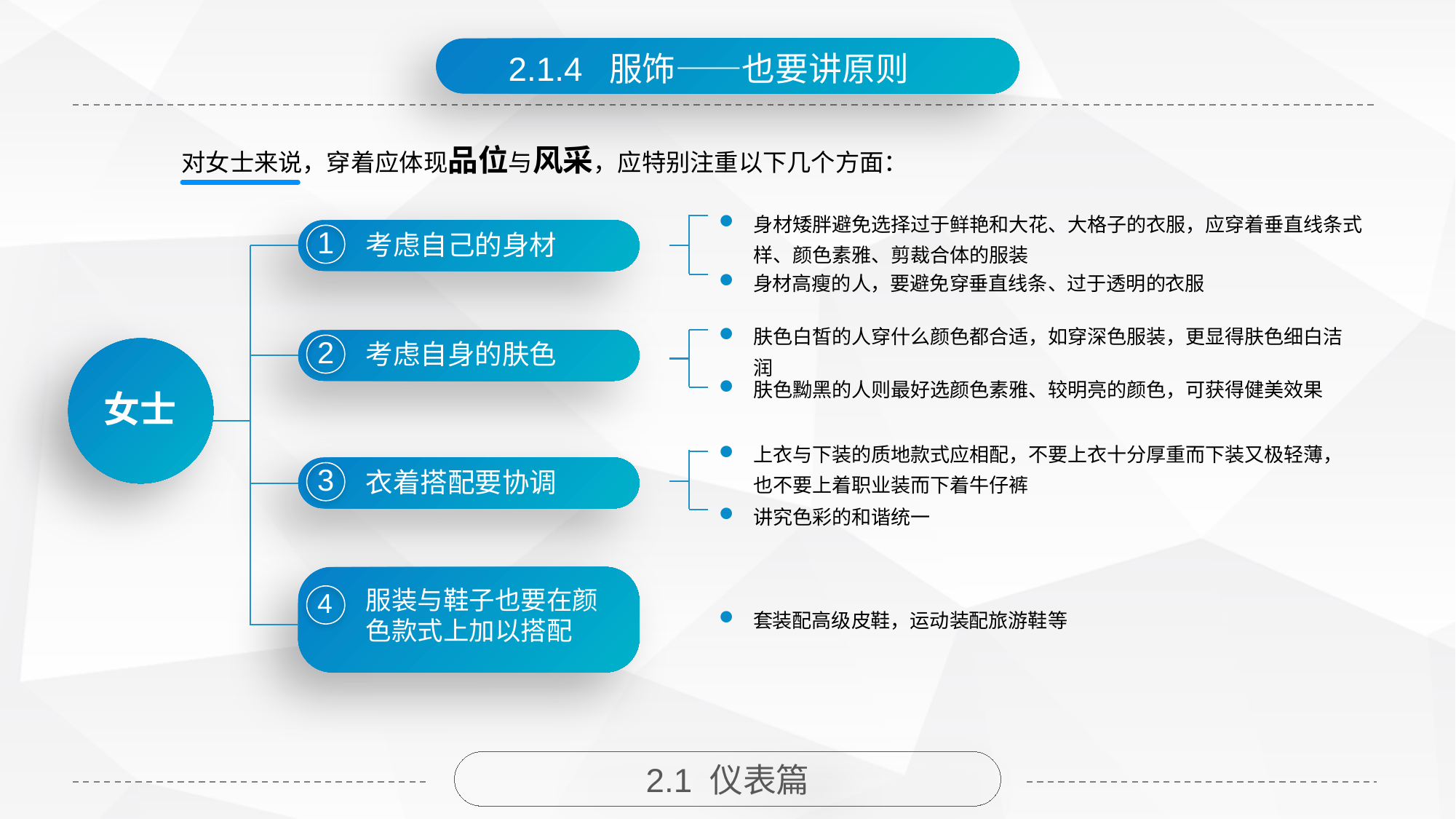

2.1.4  服饰——也要讲原则
对女士来说，穿着应体现品位与风采，应特别注重以下几个方面：
身材矮胖避免选择过于鲜艳和大花、大格子的衣服，应穿着垂直线条式样、颜色素雅、剪裁合体的服装
身材高瘦的人，要避免穿垂直线条、过于透明的衣服
1

考虑自己的身材
2

考虑自身的肤色
3

衣着搭配要协调

服装与鞋子也要在颜色款式上加以搭配
4

肤色白皙的人穿什么颜色都合适，如穿深色服装，更显得肤色细白洁润
肤色黝黑的人则最好选颜色素雅、较明亮的颜色，可获得健美效果

女士
上衣与下装的质地款式应相配，不要上衣十分厚重而下装又极轻薄，也不要上着职业装而下着牛仔裤
讲究色彩的和谐统一
套装配高级皮鞋，运动装配旅游鞋等
2.1 仪表篇